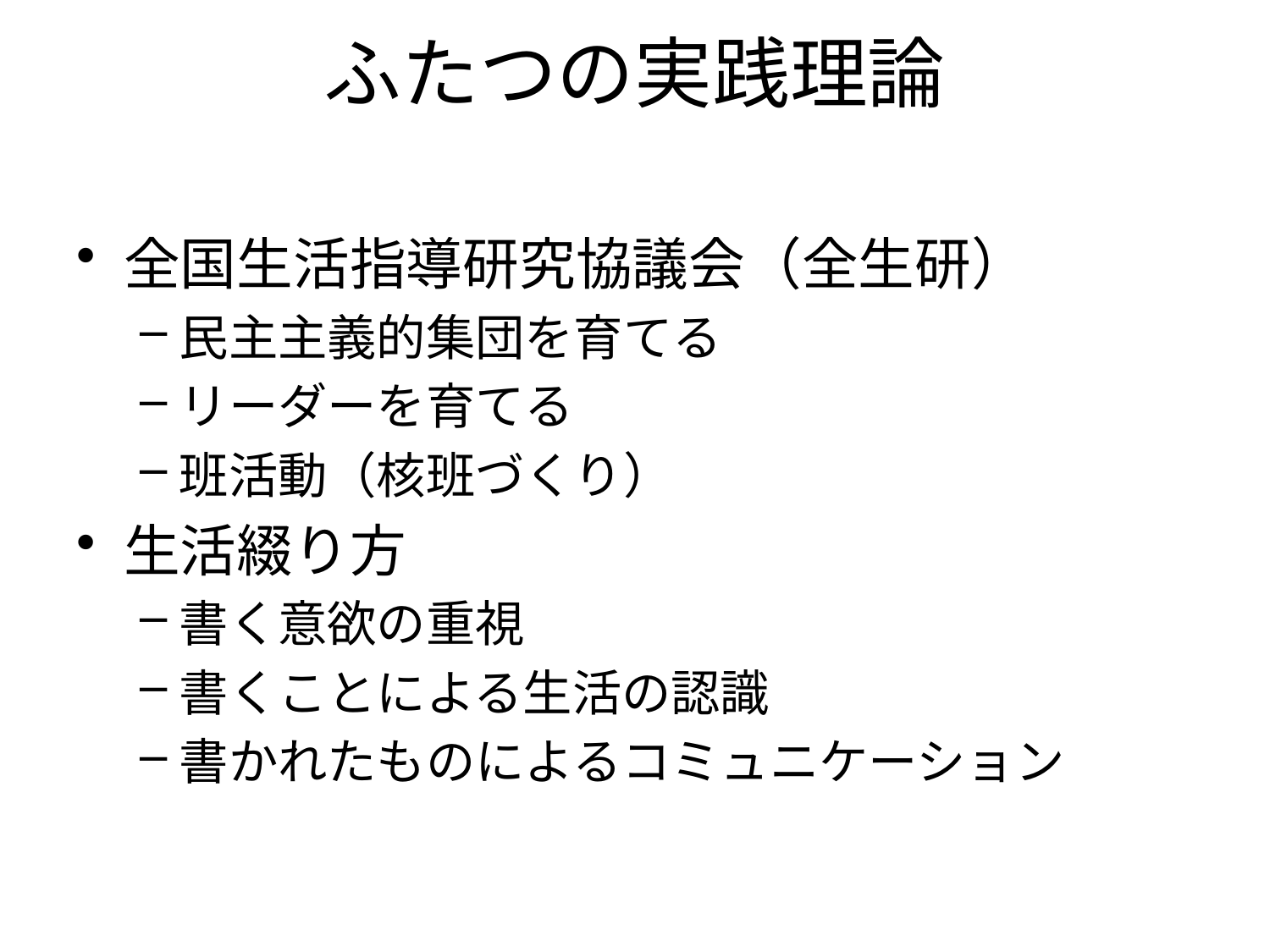

# ふたつの実践理論
全国生活指導研究協議会（全生研）
民主主義的集団を育てる
リーダーを育てる
班活動（核班づくり）
生活綴り方
書く意欲の重視
書くことによる生活の認識
書かれたものによるコミュニケーション